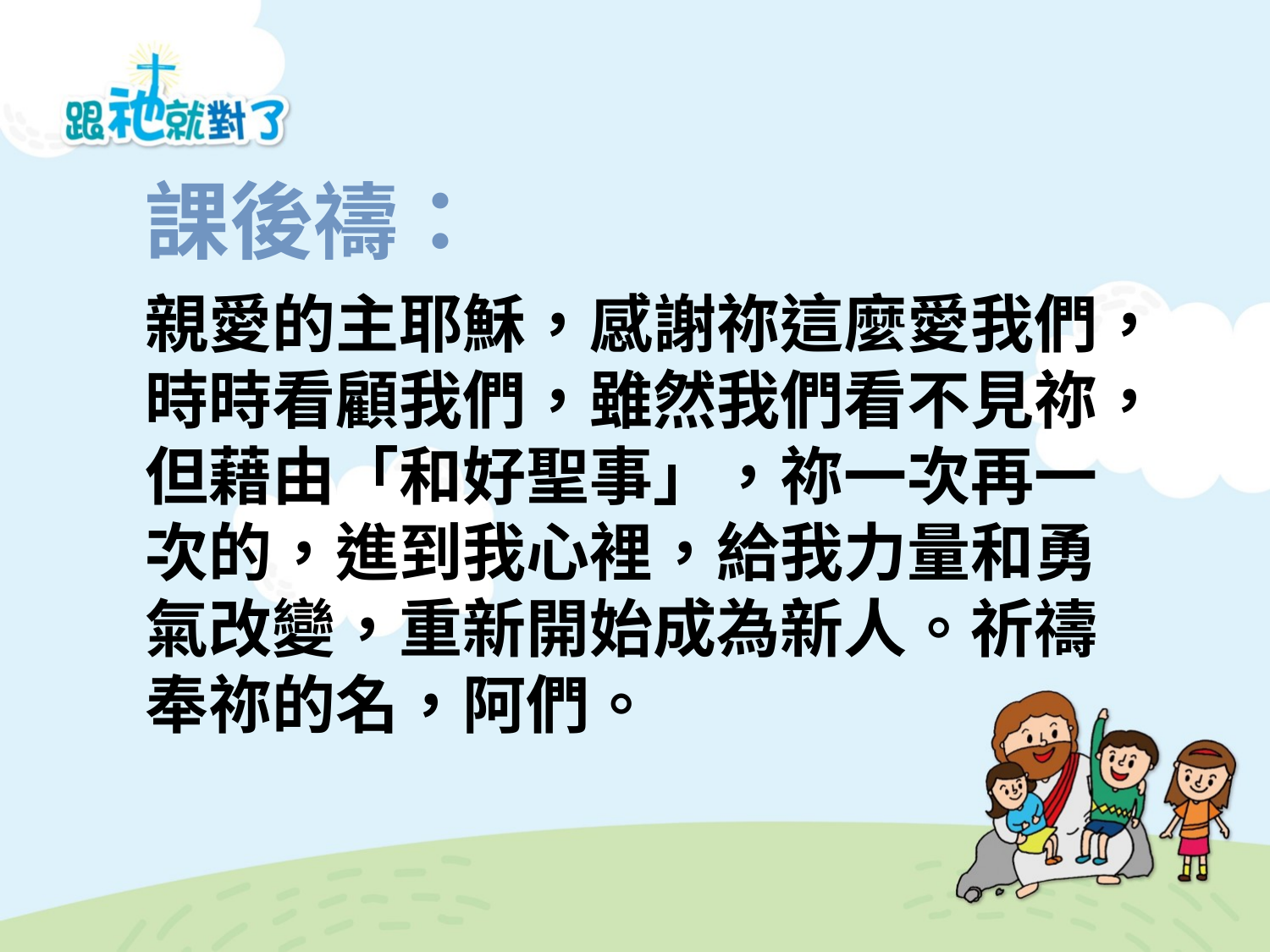

課後禱：
親愛的主耶穌，感謝祢這麼愛我們，時時看顧我們，雖然我們看不見祢，但藉由「和好聖事」，祢一次再一次的，進到我心裡，給我力量和勇氣改變，重新開始成為新人。祈禱奉祢的名，阿們。